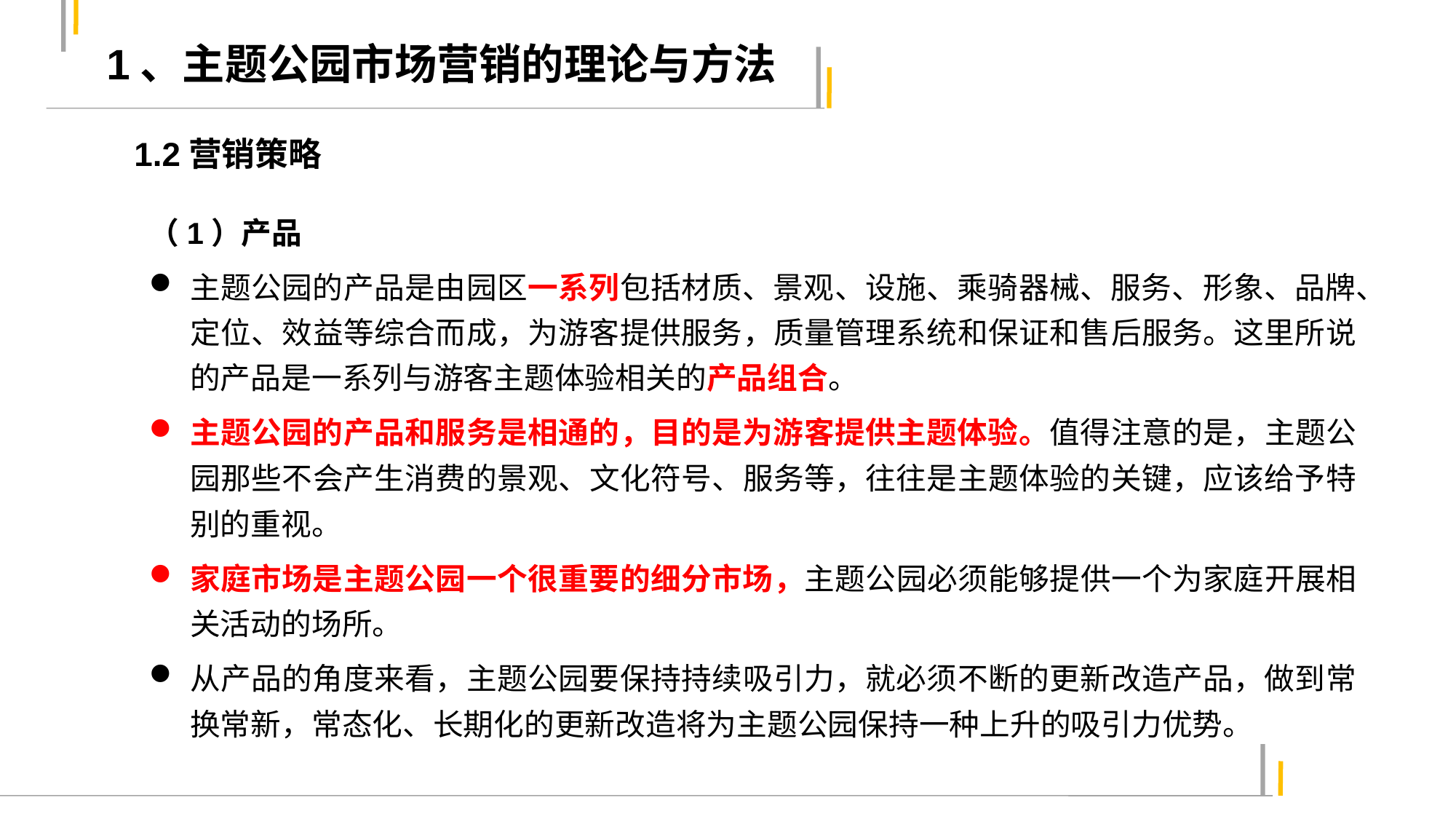

1、主题公园市场营销的理论与方法

1.2营销策略
（1）产品
主题公园的产品是由园区一系列包括材质、景观、设施、乘骑器械、服务、形象、品牌、定位、效益等综合而成，为游客提供服务，质量管理系统和保证和售后服务。这里所说的产品是一系列与游客主题体验相关的产品组合。
主题公园的产品和服务是相通的，目的是为游客提供主题体验。值得注意的是，主题公园那些不会产生消费的景观、文化符号、服务等，往往是主题体验的关键，应该给予特别的重视。
家庭市场是主题公园一个很重要的细分市场，主题公园必须能够提供一个为家庭开展相关活动的场所。
从产品的角度来看，主题公园要保持持续吸引力，就必须不断的更新改造产品，做到常换常新，常态化、长期化的更新改造将为主题公园保持一种上升的吸引力优势。